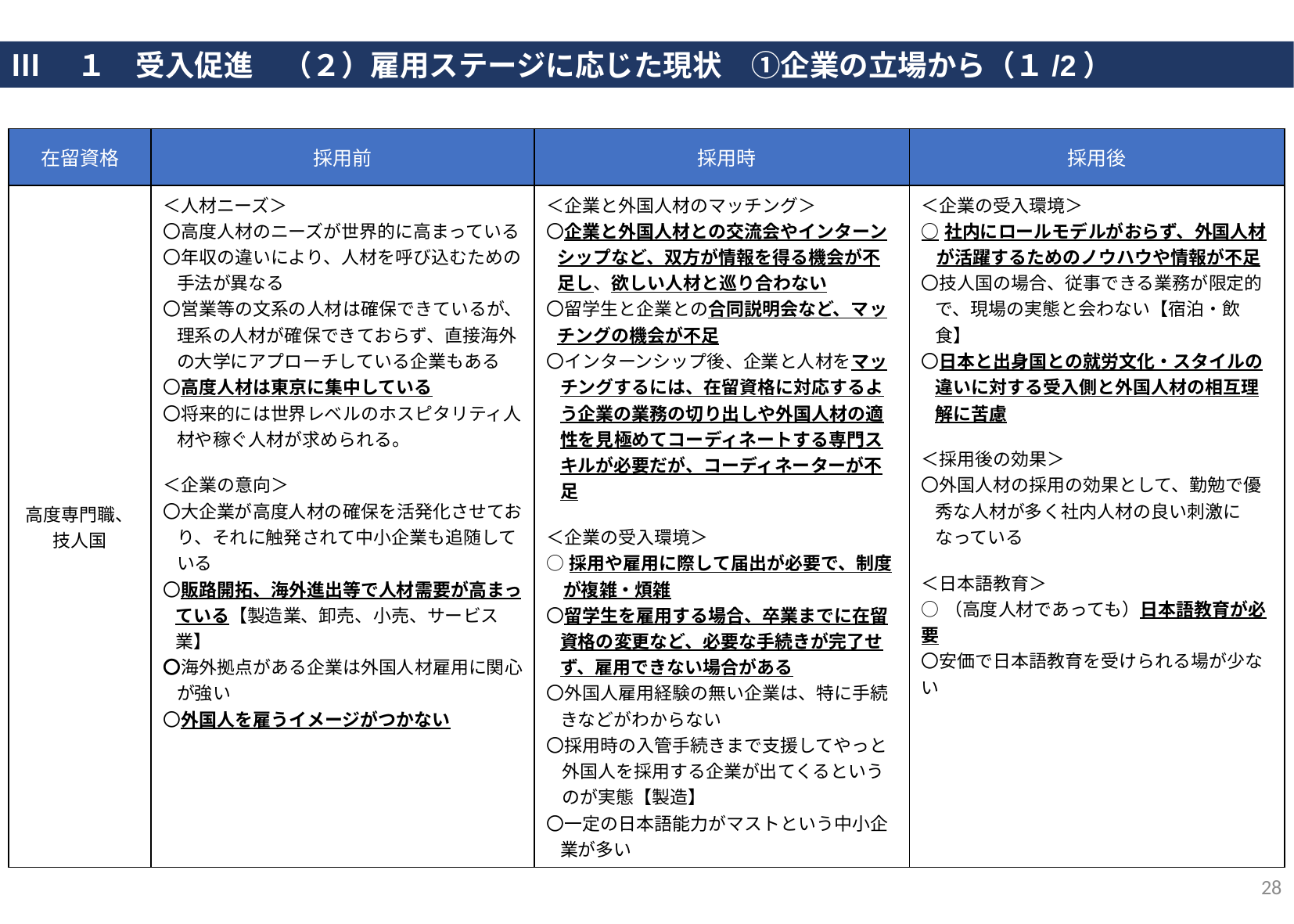

Ⅲ　１　受入促進　（２）雇用ステージに応じた現状　①企業の立場から（１/2）
| 在留資格 | 採用前 | 採用時 | 採用後 |
| --- | --- | --- | --- |
| 高度専門職、 技人国 | ＜人材ニーズ＞ 〇高度人材のニーズが世界的に高まっている 〇年収の違いにより、人材を呼び込むための手法が異なる 〇営業等の文系の人材は確保できているが、理系の人材が確保できておらず、直接海外の大学にアプローチしている企業もある 〇高度人材は東京に集中している 〇将来的には世界レベルのホスピタリティ人材や稼ぐ人材が求められる。 ＜企業の意向＞ 〇大企業が高度人材の確保を活発化させており、それに触発されて中小企業も追随している 〇販路開拓、海外進出等で人材需要が高まっている【製造業、卸売、小売、サービス業】 〇海外拠点がある企業は外国人材雇用に関心が強い 〇外国人を雇うイメージがつかない | ＜企業と外国人材のマッチング＞ 〇企業と外国人材との交流会やインターンシップなど、双方が情報を得る機会が不足し、欲しい人材と巡り合わない 〇留学生と企業との合同説明会など、マッチングの機会が不足 〇インターンシップ後、企業と人材をマッチングするには、在留資格に対応するよう企業の業務の切り出しや外国人材の適性を見極めてコーディネートする専門スキルが必要だが、コーディネーターが不足 ＜企業の受入環境＞ ○採用や雇用に際して届出が必要で、制度が複雑・煩雑 〇留学生を雇用する場合、卒業までに在留資格の変更など、必要な手続きが完了せず、雇用できない場合がある 〇外国人雇用経験の無い企業は、特に手続きなどがわからない 〇採用時の入管手続きまで支援してやっと外国人を採用する企業が出てくるというのが実態【製造】 〇一定の日本語能力がマストという中小企業が多い | ＜企業の受入環境＞ ○社内にロールモデルがおらず、外国人材が活躍するためのノウハウや情報が不足 〇技人国の場合、従事できる業務が限定的で、現場の実態と会わない【宿泊・飲食】 〇日本と出身国との就労文化・スタイルの違いに対する受入側と外国人材の相互理解に苦慮 ＜採用後の効果＞ 〇外国人材の採用の効果として、勤勉で優秀な人材が多く社内人材の良い刺激になっている ＜日本語教育＞ ○（高度人材であっても）日本語教育が必要 〇安価で日本語教育を受けられる場が少ない |
28